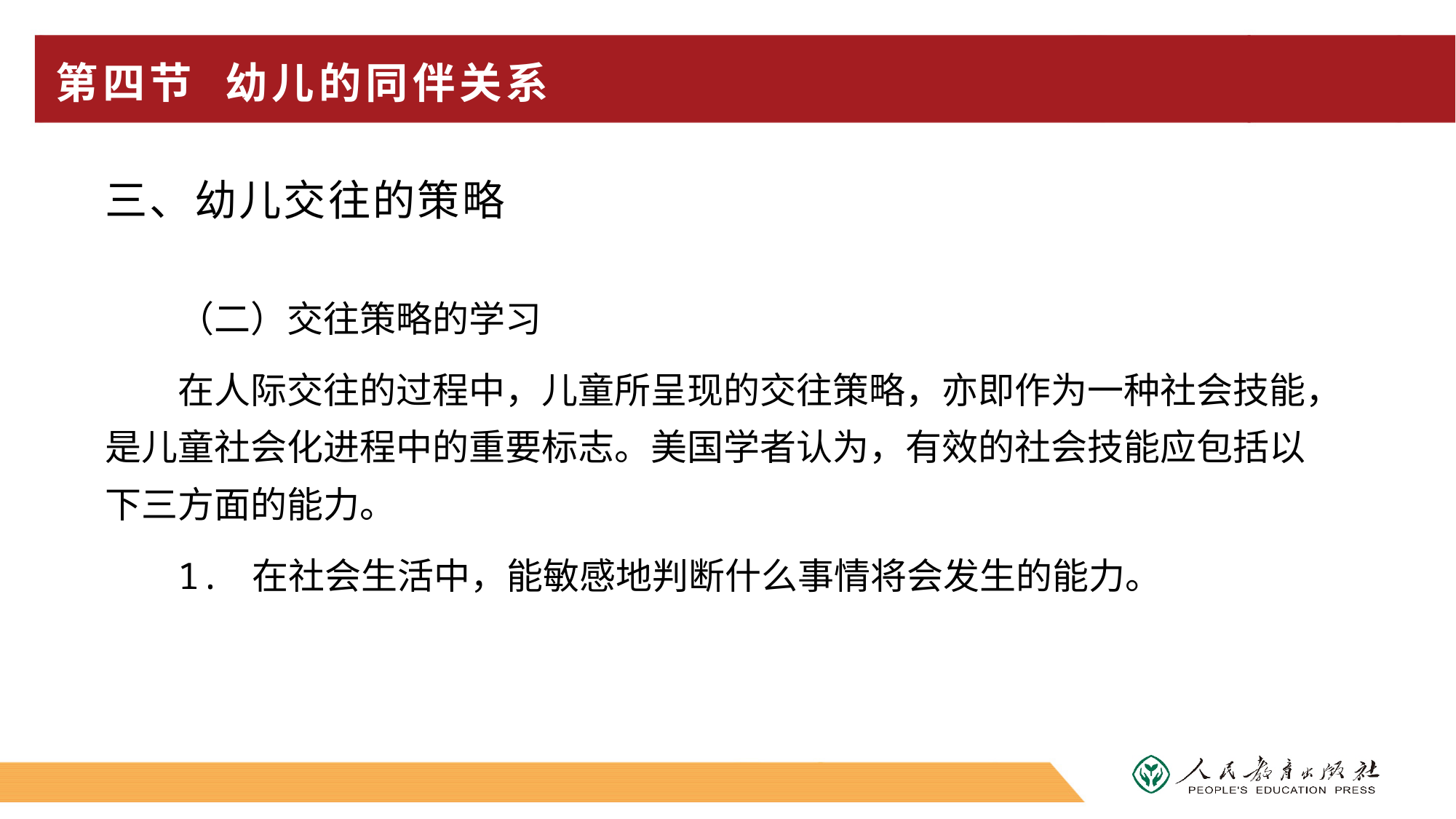

# 第四节  幼儿的同伴关系
三、幼儿交往的策略
（二）交往策略的学习
在人际交往的过程中，儿童所呈现的交往策略，亦即作为一种社会技能，是儿童社会化进程中的重要标志。美国学者认为，有效的社会技能应包括以下三方面的能力。
1. 在社会生活中，能敏感地判断什么事情将会发生的能力。